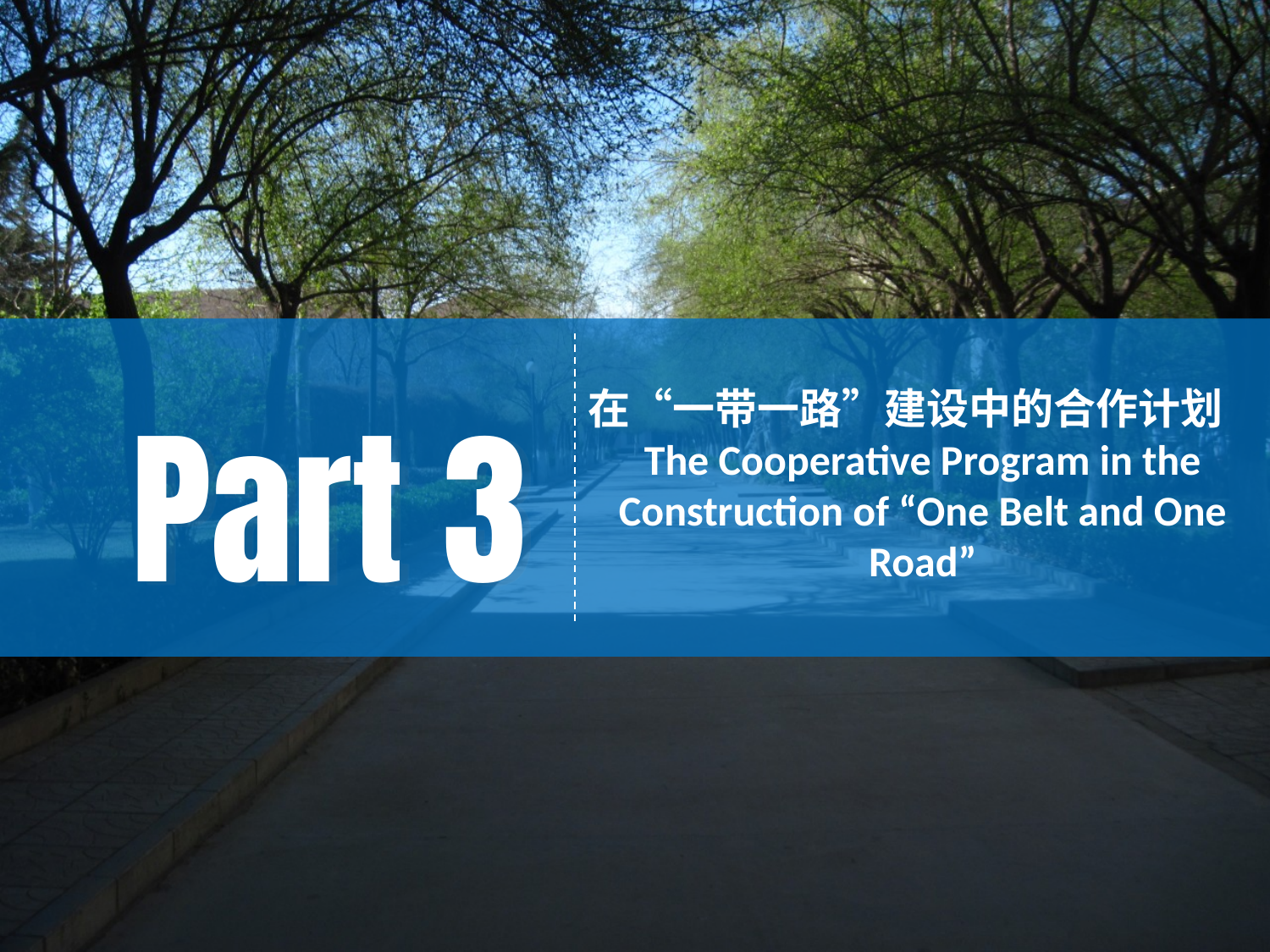

在“一带一路”建设中的合作计划
The Cooperative Program in the Construction of “One Belt and One Road”

Part 3